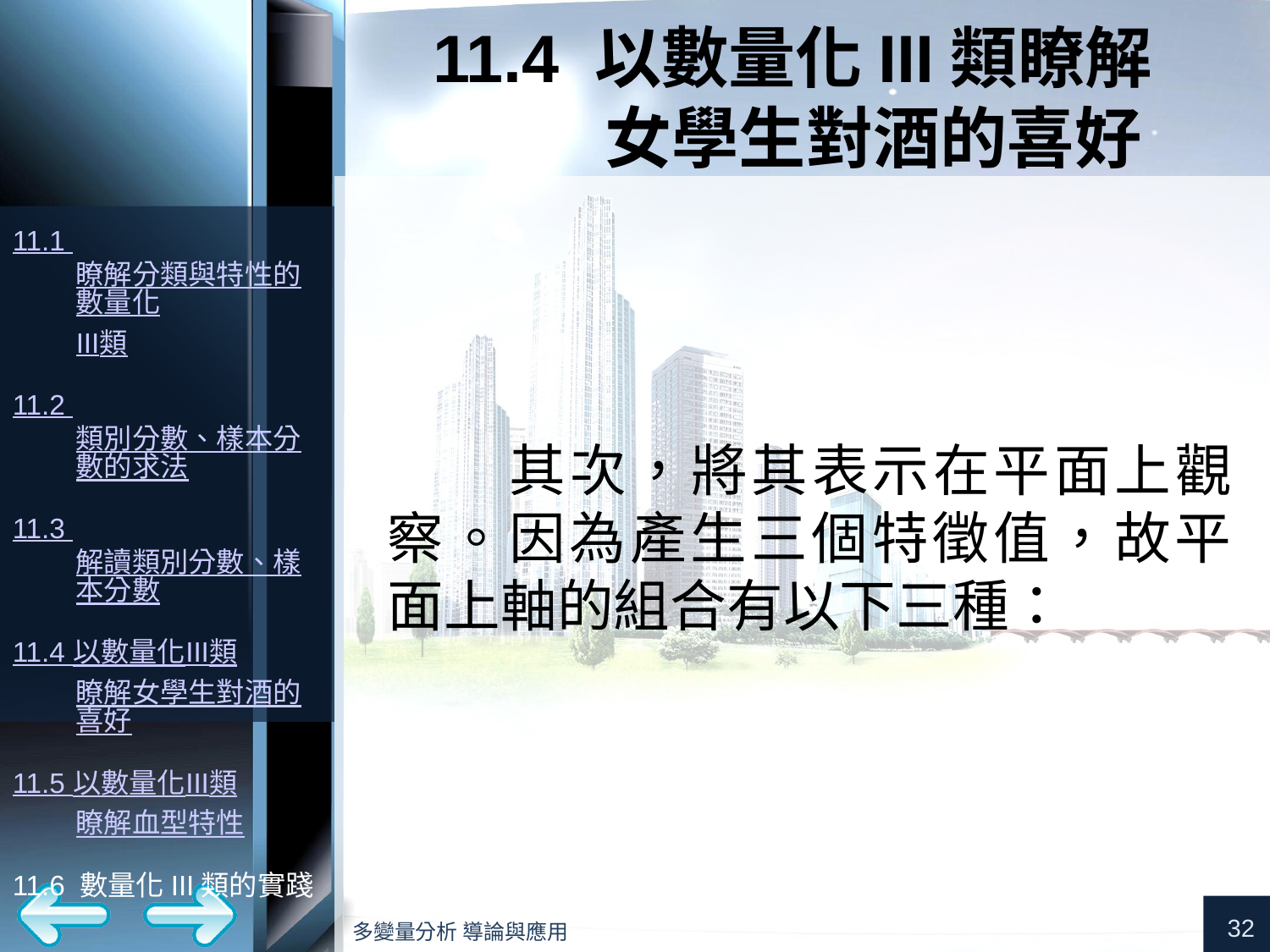

# 11.4 以數量化III類瞭解 女學生對酒的喜好
其次，將其表示在平面上觀察。因為產生三個特徵值，故平面上軸的組合有以下三種：
32
多變量分析 導論與應用